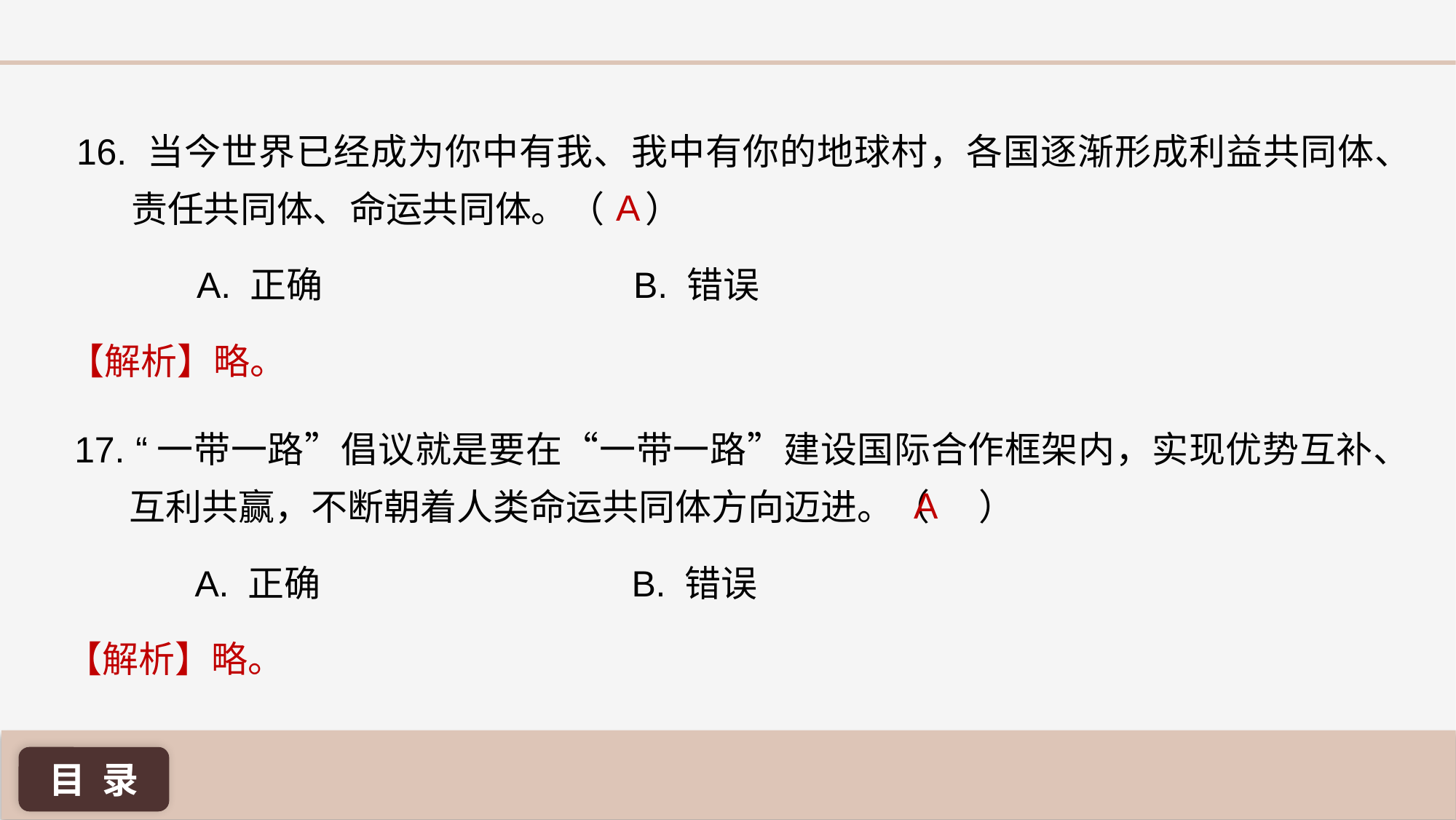

16. 当今世界已经成为你中有我、我中有你的地球村，各国逐渐形成利益共同体、责任共同体、命运共同体。（     ）
A
A. 正确 			B. 错误
【解析】略。
17. “一带一路”倡议就是要在“一带一路”建设国际合作框架内，实现优势互补、互利共赢，不断朝着人类命运共同体方向迈进。（      ）
A
A. 正确 			B. 错误
【解析】略。